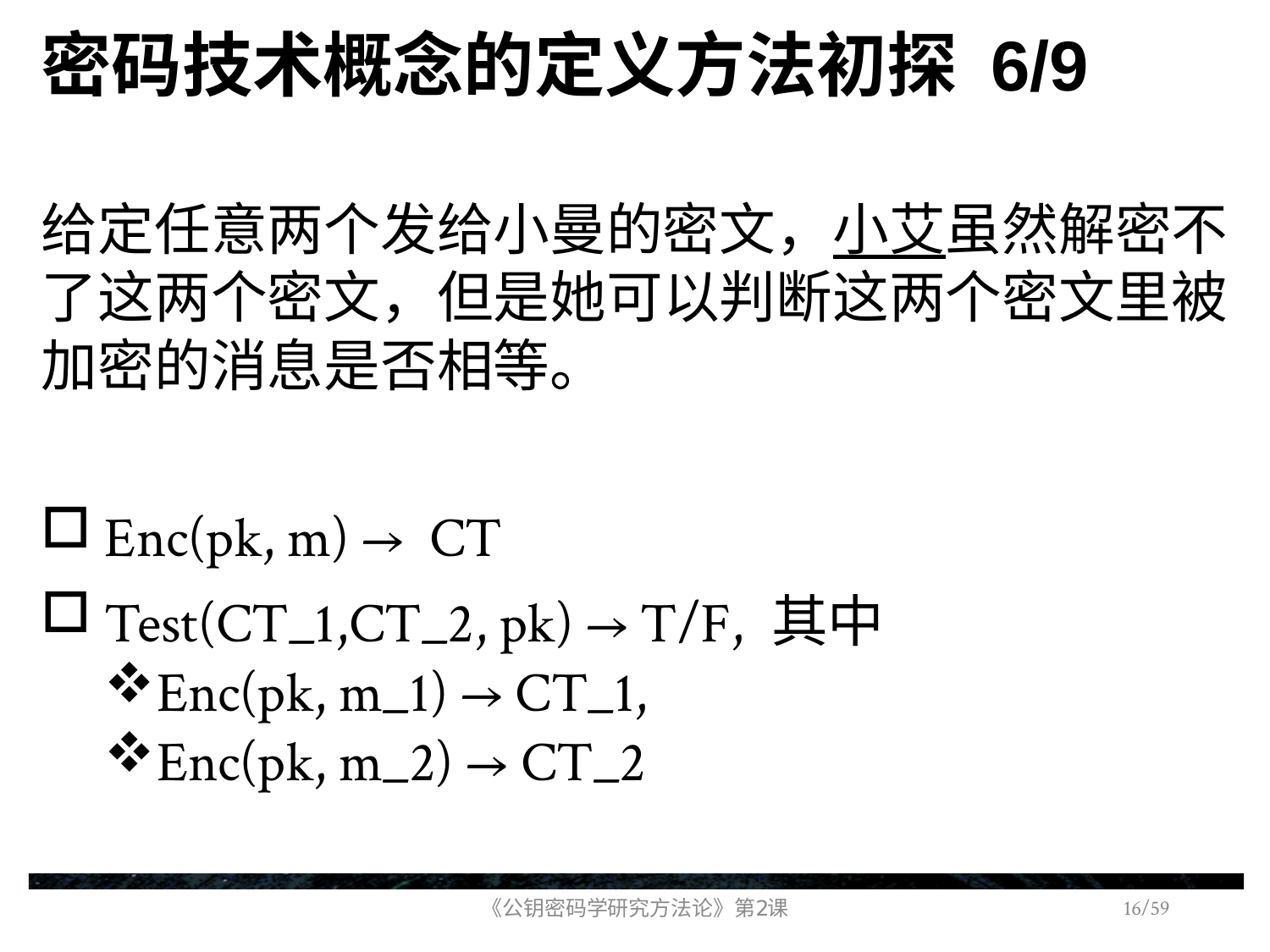

# 密码技术概念的定义方法初探 6/9
给定任意两个发给小曼的密文，小艾虽然解密不了这两个密文，但是她可以判断这两个密文里被加密的消息是否相等。

Enc(pk, m) →  CT
Test(CT_1,CT_2, pk) → T/F, 其中
Enc(pk, m_1) → CT_1,
Enc(pk, m_2) → CT_2

《公钥密码学研究方法论》第2课
16/59